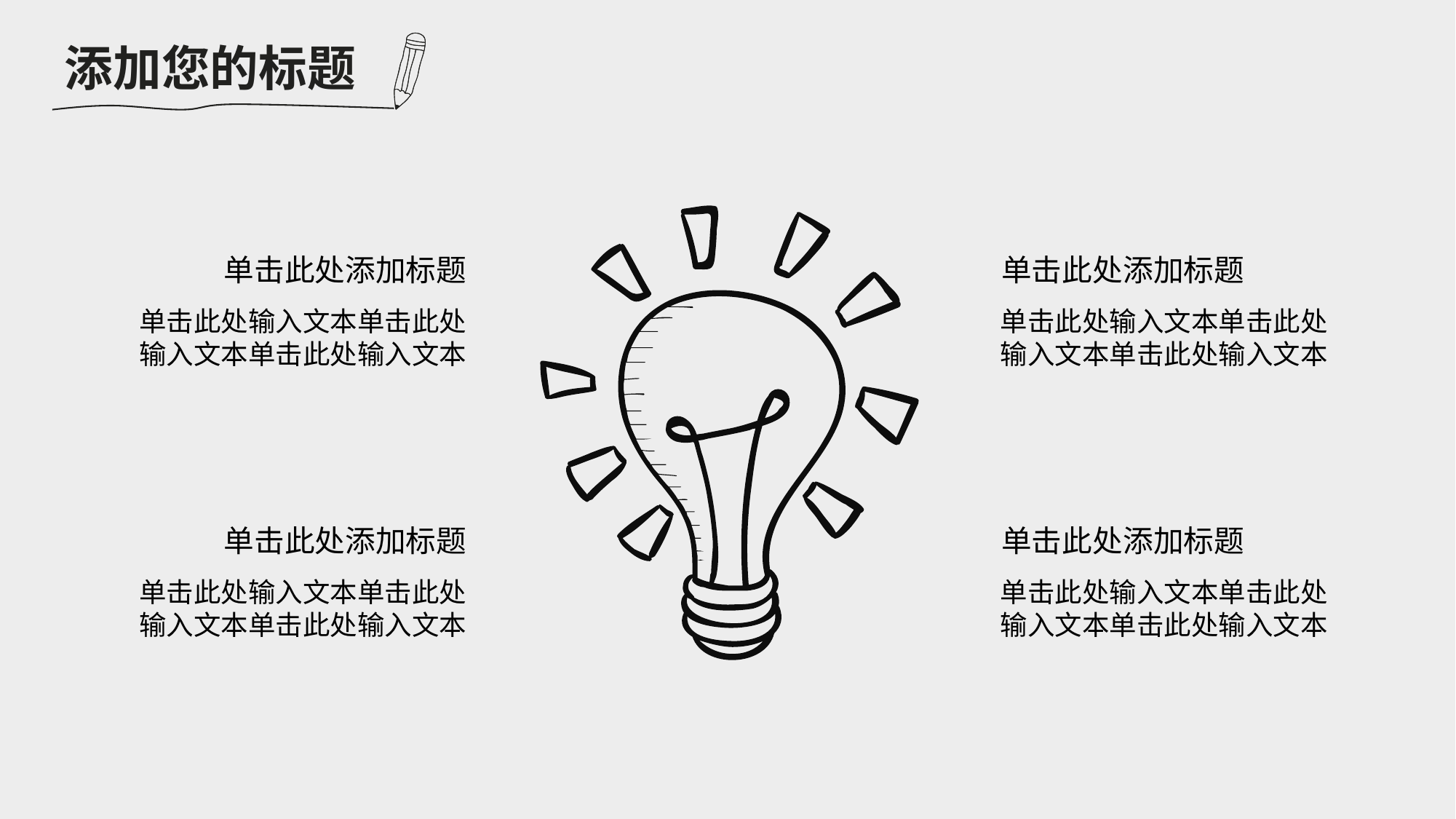

添加您的标题

单击此处添加标题
单击此处添加标题
单击此处输入文本单击此处输入文本单击此处输入文本
单击此处输入文本单击此处输入文本单击此处输入文本
单击此处添加标题
单击此处添加标题
单击此处输入文本单击此处输入文本单击此处输入文本
单击此处输入文本单击此处输入文本单击此处输入文本